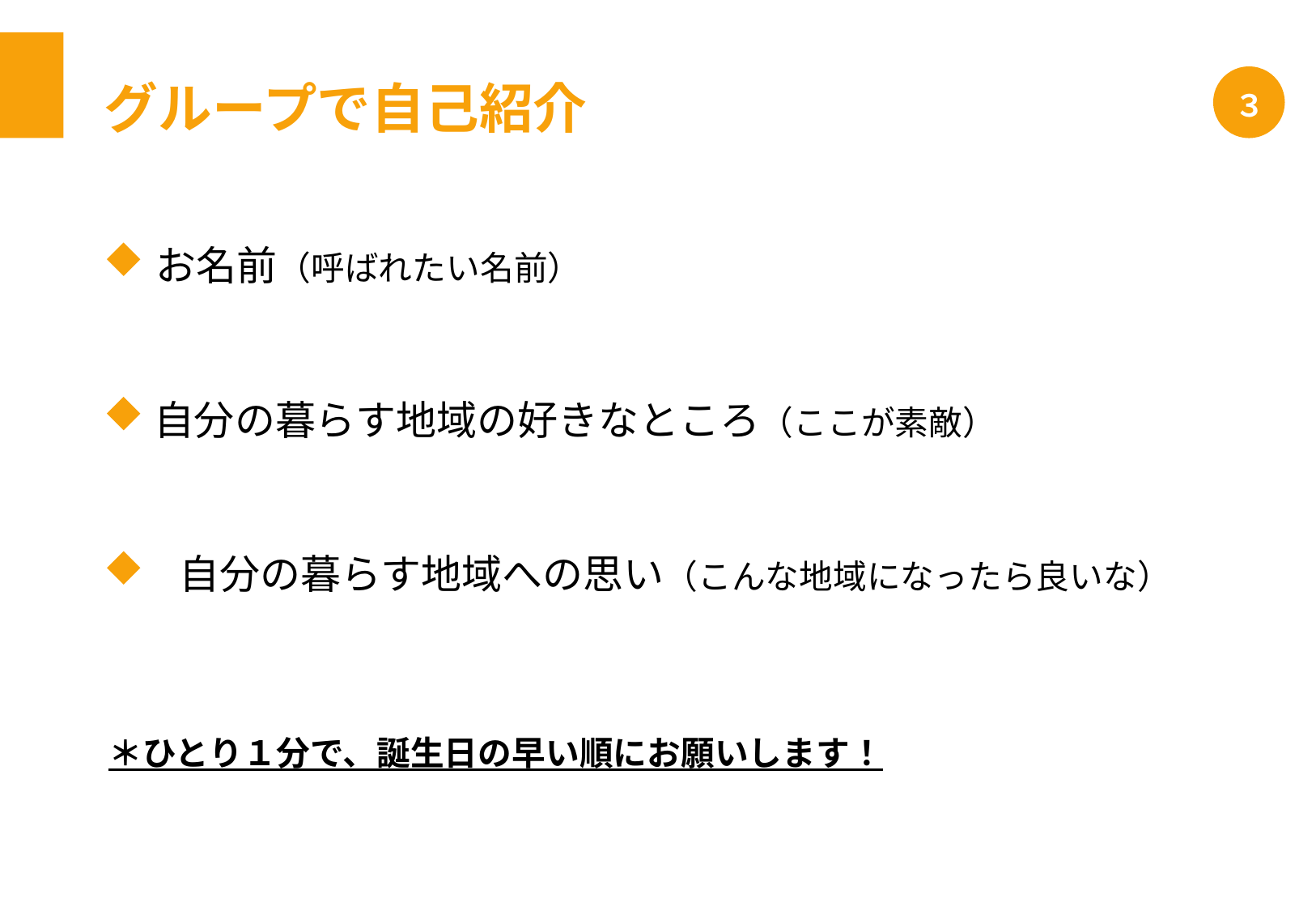

グループで自己紹介
３
　お名前（呼ばれたい名前）

　自分の暮らす地域の好きなところ（ここが素敵）

　自分の暮らす地域への思い（こんな地域になったら良いな）

＊ひとり１分で、誕生日の早い順にお願いします！